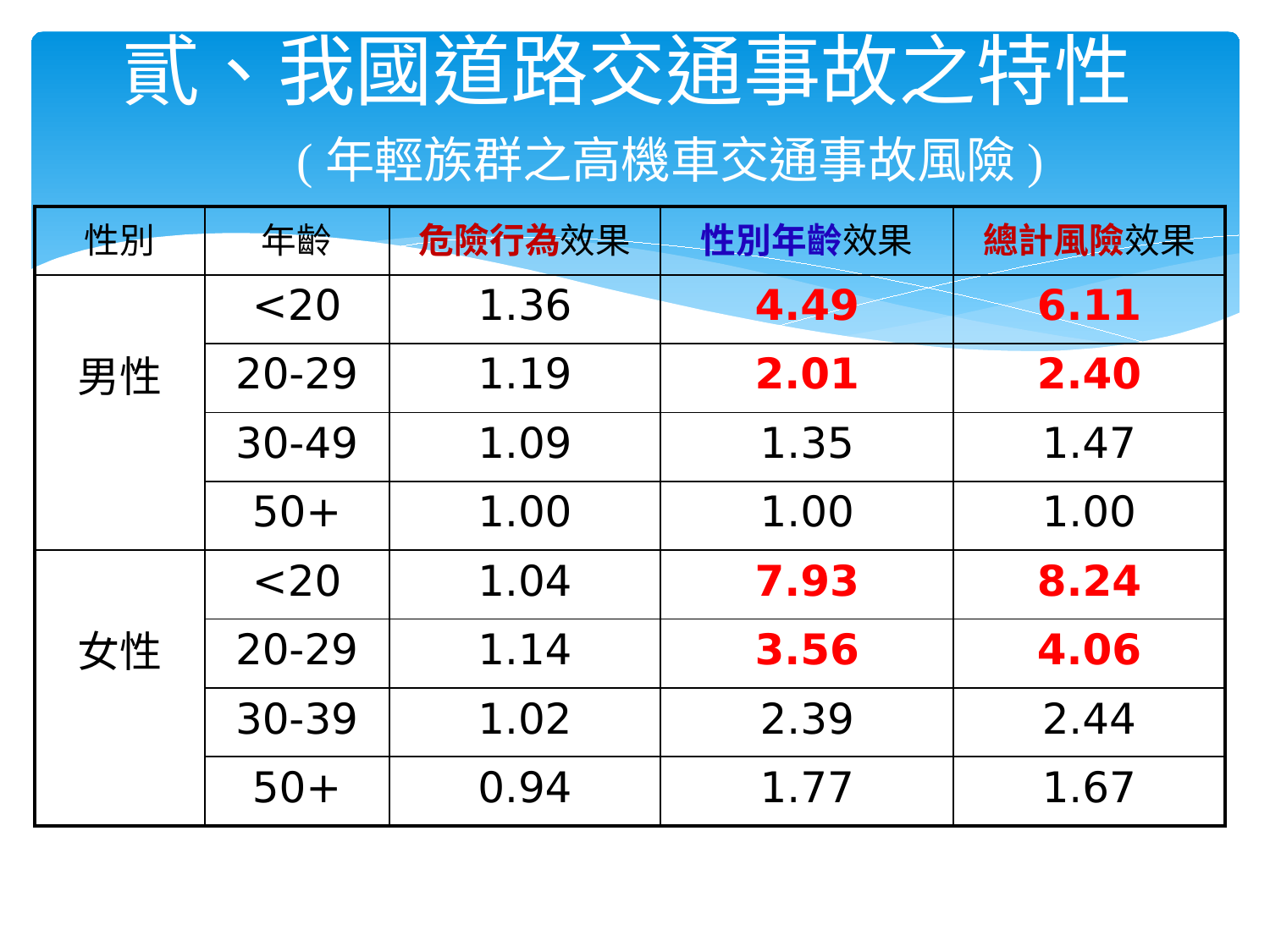

貳、我國道路交通事故之特性
     (年輕族群之高機車交通事故風險)
| 性別 | 年齡 | 危險行為效果 | 性別年齡效果 | 總計風險效果 |
| --- | --- | --- | --- | --- |
| 男性 | <20 | 1.36 | 4.49 | 6.11 |
|  | 20-29 | 1.19 | 2.01 | 2.40 |
|  | 30-49 | 1.09 | 1.35 | 1.47 |
|  | 50+ | 1.00 | 1.00 | 1.00 |
| 女性 | <20 | 1.04 | 7.93 | 8.24 |
|  | 20-29 | 1.14 | 3.56 | 4.06 |
|  | 30-39 | 1.02 | 2.39 | 2.44 |
|  | 50+ | 0.94 | 1.77 | 1.67 |